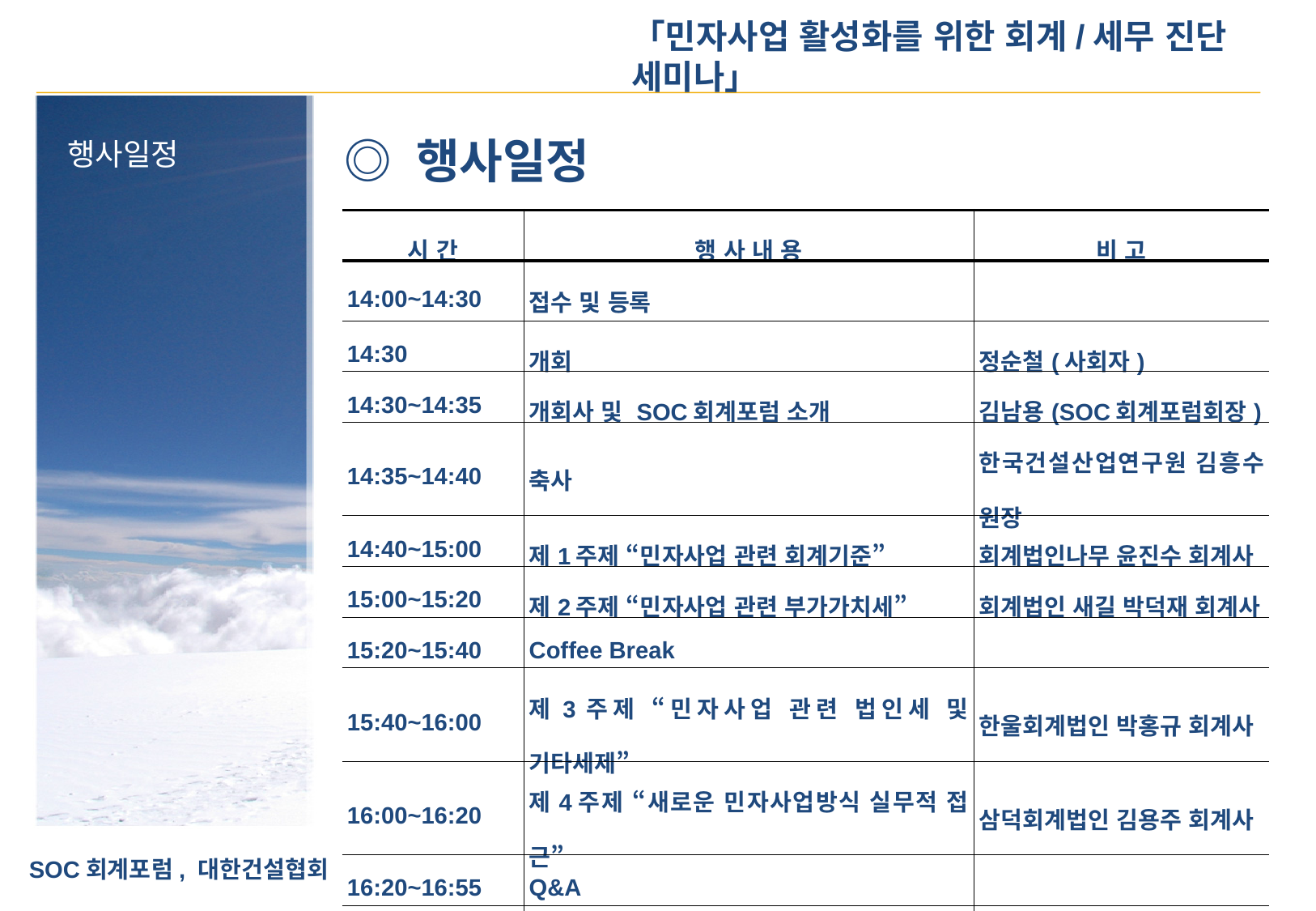

◎ 행사일정
행사일정
| 시 간 | 행 사 내 용 | 비 고 |
| --- | --- | --- |
| 14:00~14:30 | 접수 및 등록 |  |
| 14:30 | 개회 | 정순철(사회자) |
| 14:30~14:35 | 개회사 및 SOC회계포럼 소개 | 김남용(SOC회계포럼회장) |
| 14:35~14:40 | 축사 | 한국건설산업연구원 김흥수 원장 |
| 14:40~15:00 | 제1주제 “민자사업 관련 회계기준” | 회계법인나무 윤진수 회계사 |
| 15:00~15:20 | 제2주제 “민자사업 관련 부가가치세” | 회계법인 새길 박덕재 회계사 |
| 15:20~15:40 | Coffee Break |  |
| 15:40~16:00 | 제3주제 “민자사업 관련 법인세 및 기타세제” | 한울회계법인 박홍규 회계사 |
| 16:00~16:20 | 제4주제 “새로운 민자사업방식 실무적 접근” | 삼덕회계법인 김용주 회계사 |
| 16:20~16:55 | Q&A |  |
| 16:55~17:00 | 종합발언 및 폐회 | 회장 |